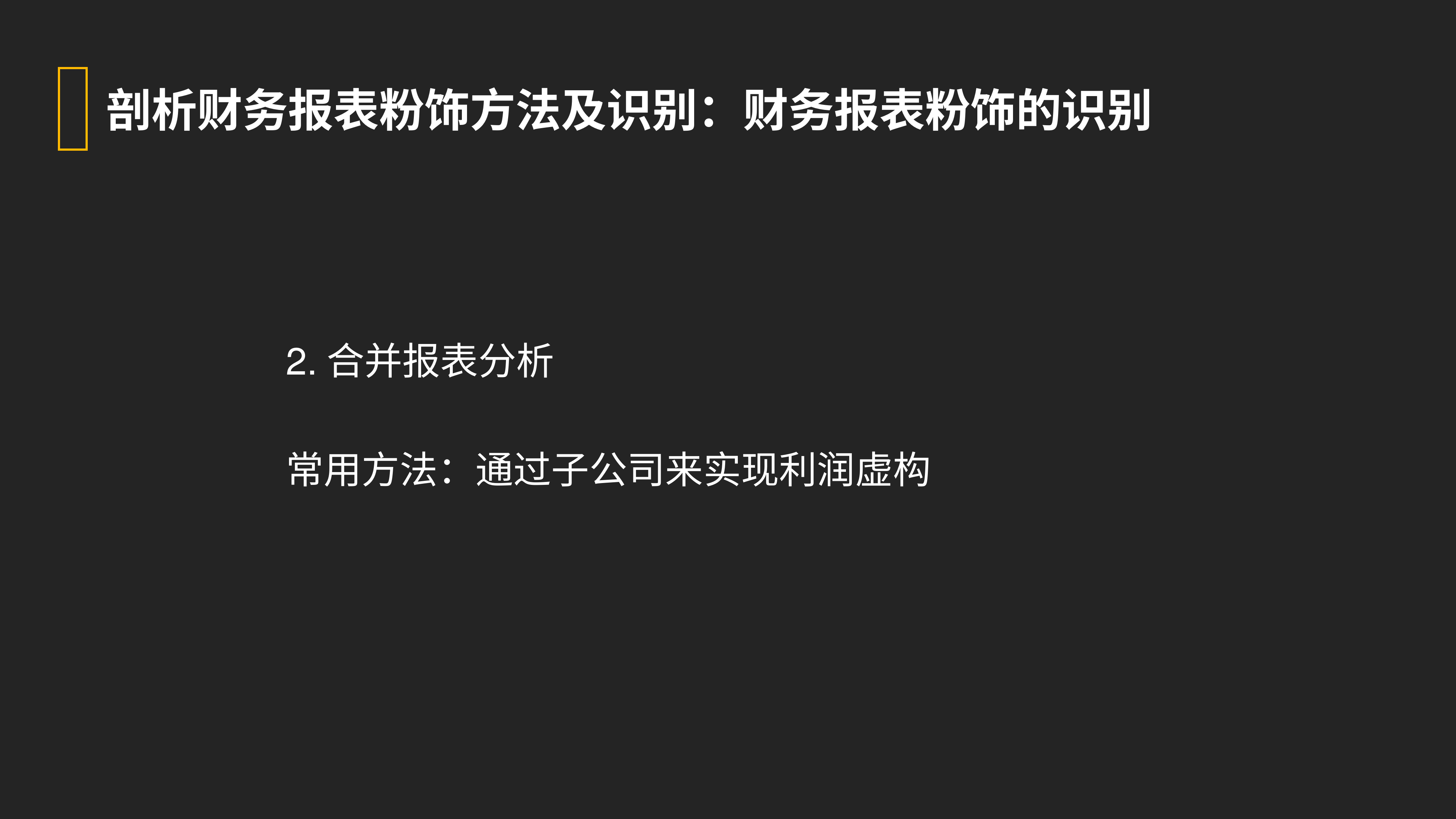

剖析财务报表粉饰方法及识别：财务报表粉饰的识别
2.合并报表分析

常用方法：通过子公司来实现利润虚构